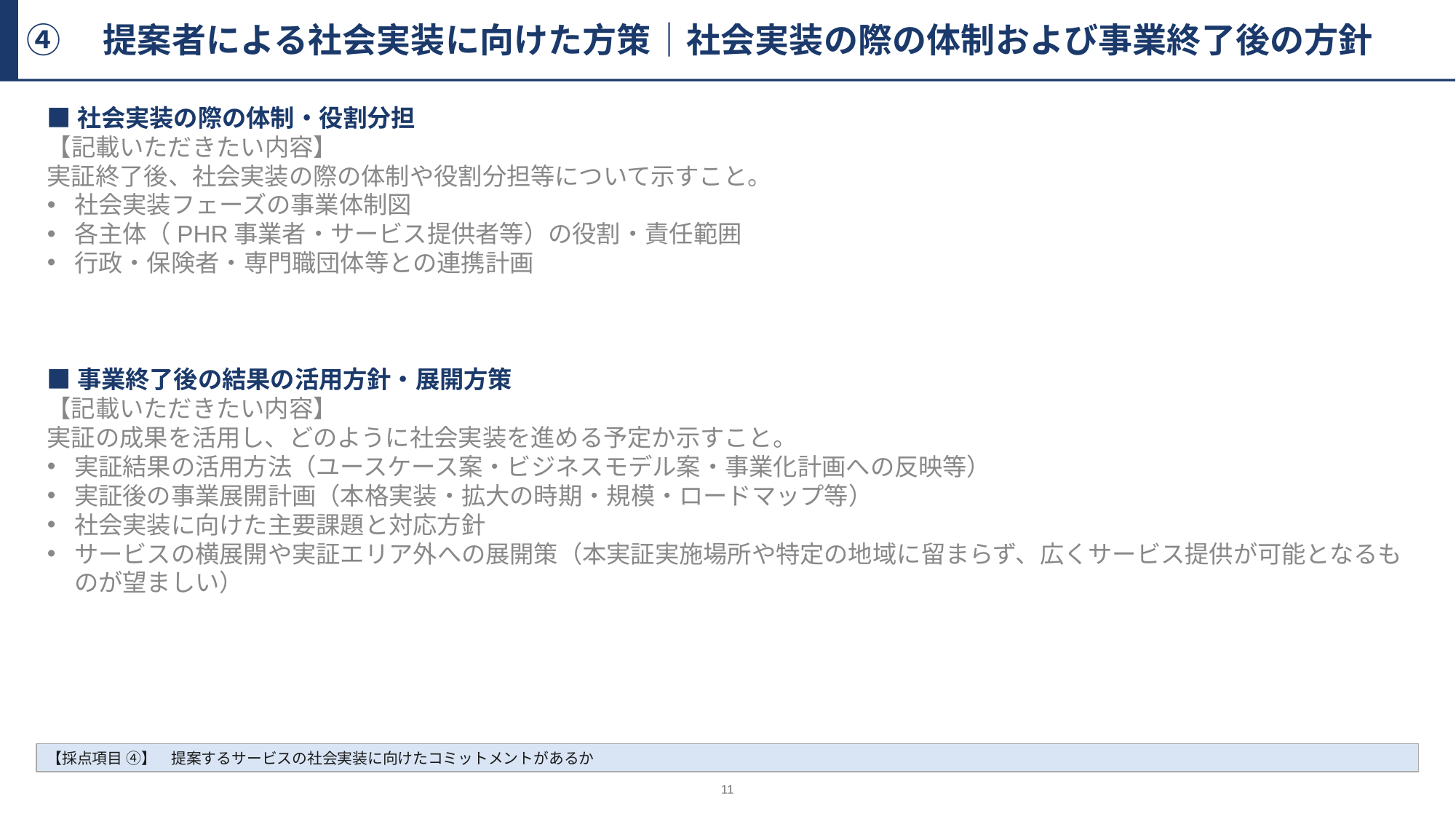

④　提案者による社会実装に向けた方策｜社会実装の際の体制および事業終了後の方針

■社会実装の際の体制・役割分担
【記載いただきたい内容】
実証終了後、社会実装の際の体制や役割分担等について示すこと。
社会実装フェーズの事業体制図
各主体（PHR事業者・サービス提供者等）の役割・責任範囲
行政・保険者・専門職団体等との連携計画

■事業終了後の結果の活用方針・展開方策
【記載いただきたい内容】
実証の成果を活用し、どのように社会実装を進める予定か示すこと。
実証結果の活用方法（ユースケース案・ビジネスモデル案・事業化計画への反映等）
実証後の事業展開計画（本格実装・拡大の時期・規模・ロードマップ等）
社会実装に向けた主要課題と対応方針
サービスの横展開や実証エリア外への展開策（本実証実施場所や特定の地域に留まらず、広くサービス提供が可能となるものが望ましい）

【採点項目 ④】　提案するサービスの社会実装に向けたコミットメントがあるか